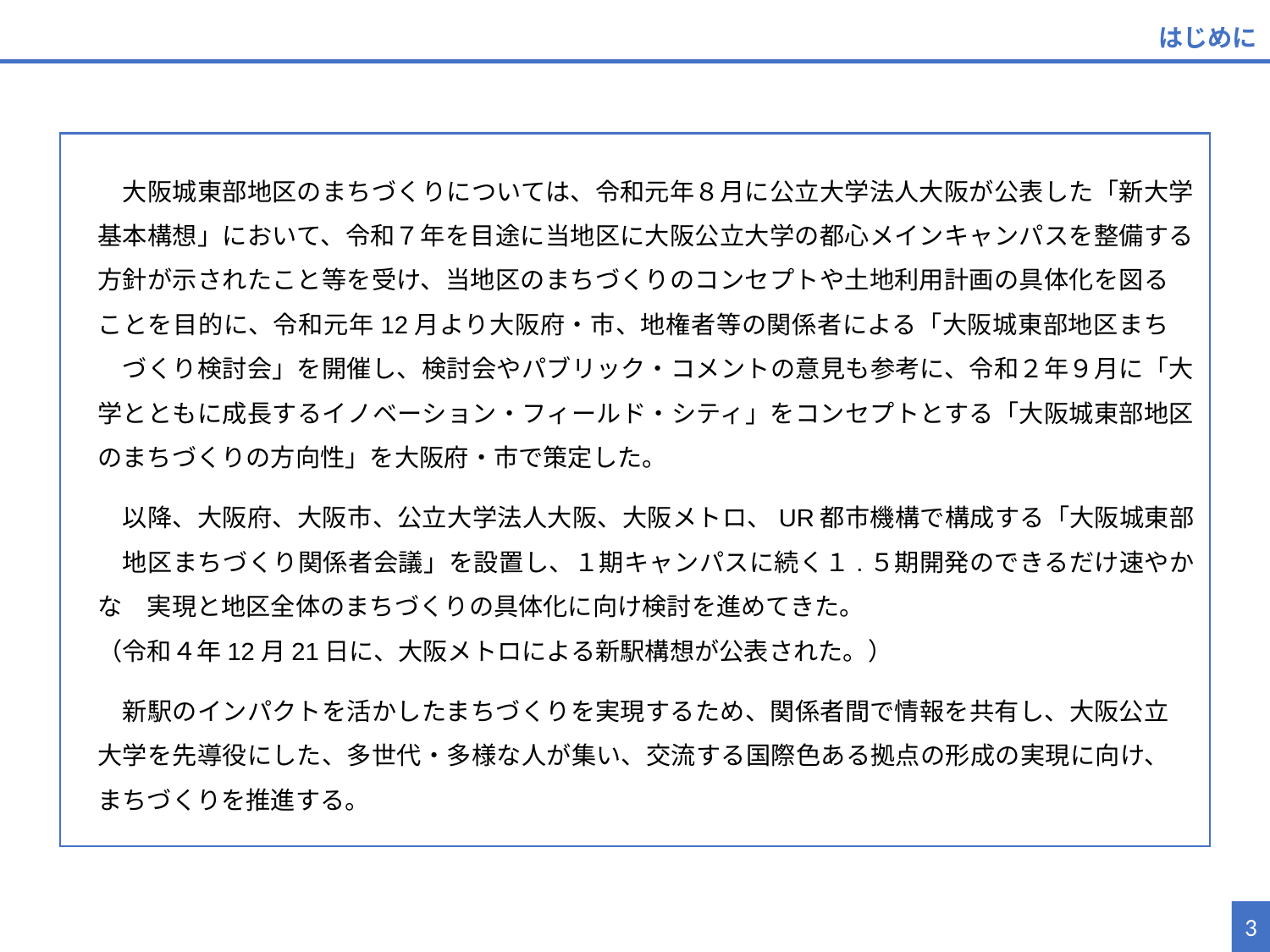

はじめに
　大阪城東部地区のまちづくりについては、令和元年８月に公立大学法人大阪が公表した「新大学基本構想」において、令和７年を目途に当地区に大阪公立大学の都心メインキャンパスを整備する方針が示されたこと等を受け、当地区のまちづくりのコンセプトや土地利用計画の具体化を図る　ことを目的に、令和元年12月より大阪府・市、地権者等の関係者による「大阪城東部地区まち　　づくり検討会」を開催し、検討会やパブリック・コメントの意見も参考に、令和２年９月に「大学とともに成長するイノベーション・フィールド・シティ」をコンセプトとする「大阪城東部地区のまちづくりの方向性」を大阪府・市で策定した。

　以降、大阪府、大阪市、公立大学法人大阪、大阪メトロ、UR都市機構で構成する「大阪城東部　地区まちづくり関係者会議」を設置し、１期キャンパスに続く１.５期開発のできるだけ速やかな　実現と地区全体のまちづくりの具体化に向け検討を進めてきた。
（令和４年12月21日に、大阪メトロによる新駅構想が公表された。）

　新駅のインパクトを活かしたまちづくりを実現するため、関係者間で情報を共有し、大阪公立　大学を先導役にした、多世代・多様な人が集い、交流する国際色ある拠点の形成の実現に向け、　まちづくりを推進する。
3